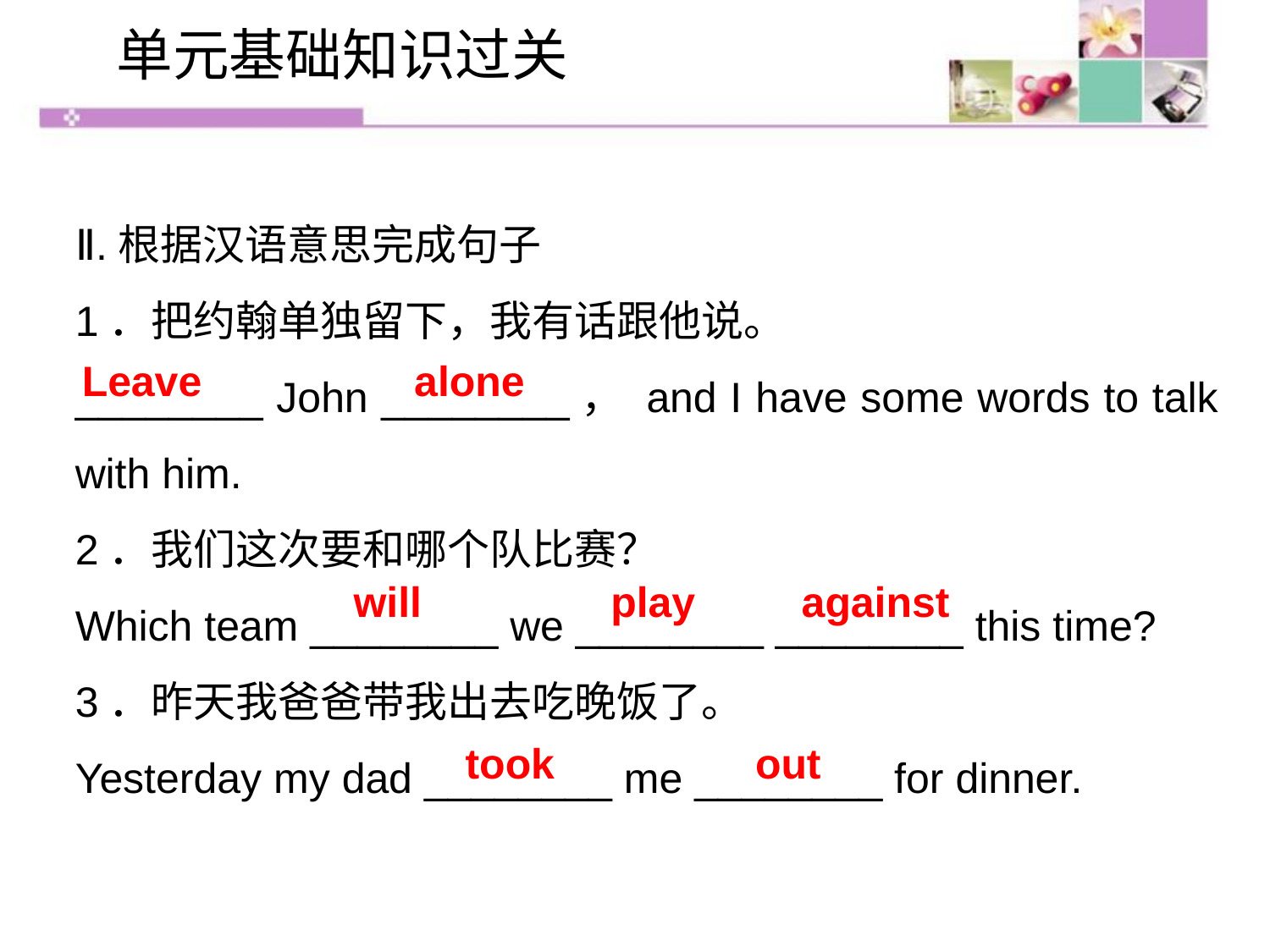

单元基础知识过关
Ⅱ.根据汉语意思完成句子
1．把约翰单独留下，我有话跟他说。
________ John ________， and I have some words to talk with him.
2．我们这次要和哪个队比赛？
Which team ________ we ________ ________ this time?
3．昨天我爸爸带我出去吃晚饭了。
Yesterday my dad ________ me ________ for dinner.
Leave                  alone
will                play         against
took                 out